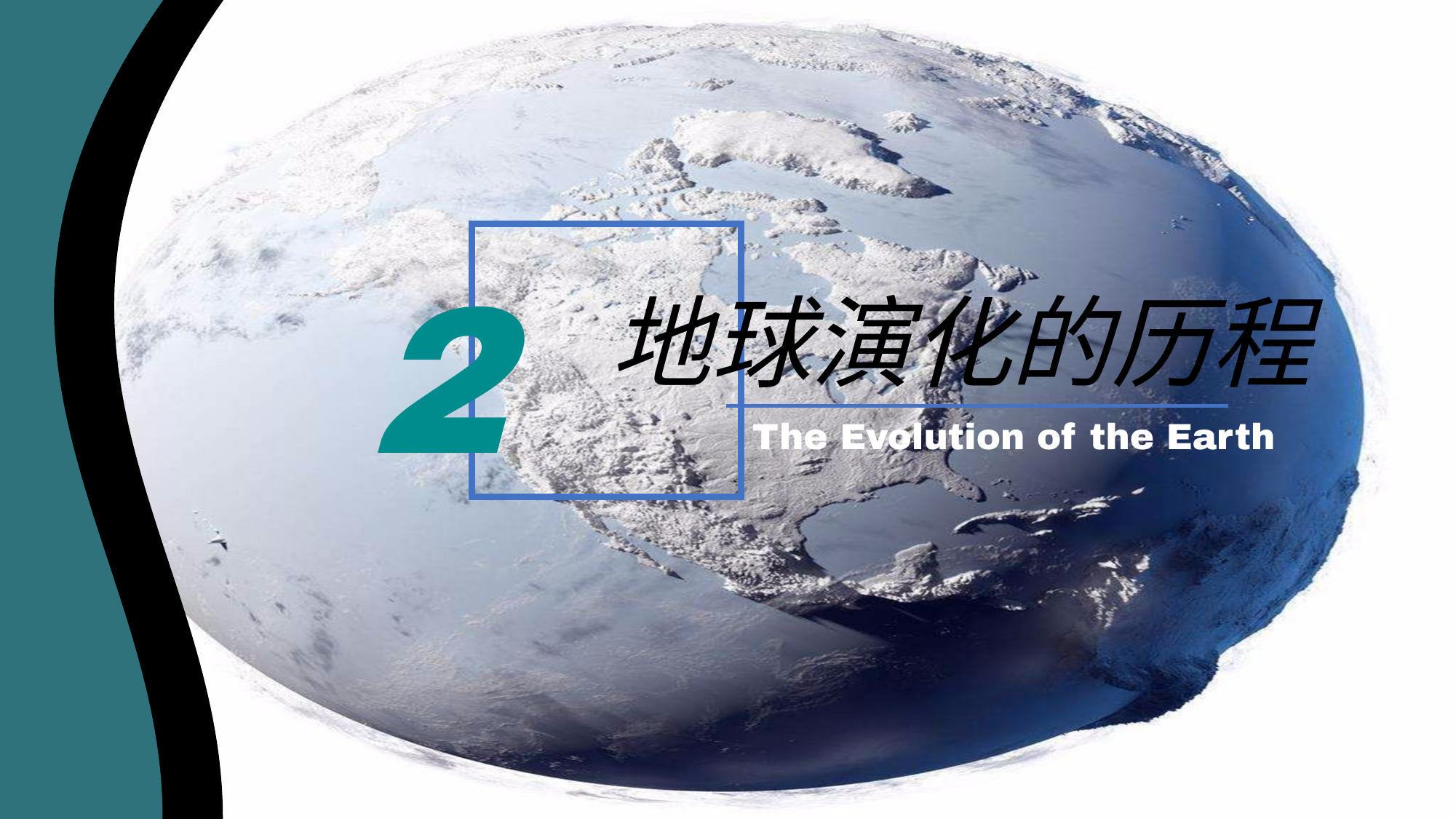

2
地球演化的历程

The Evolution of the Earth